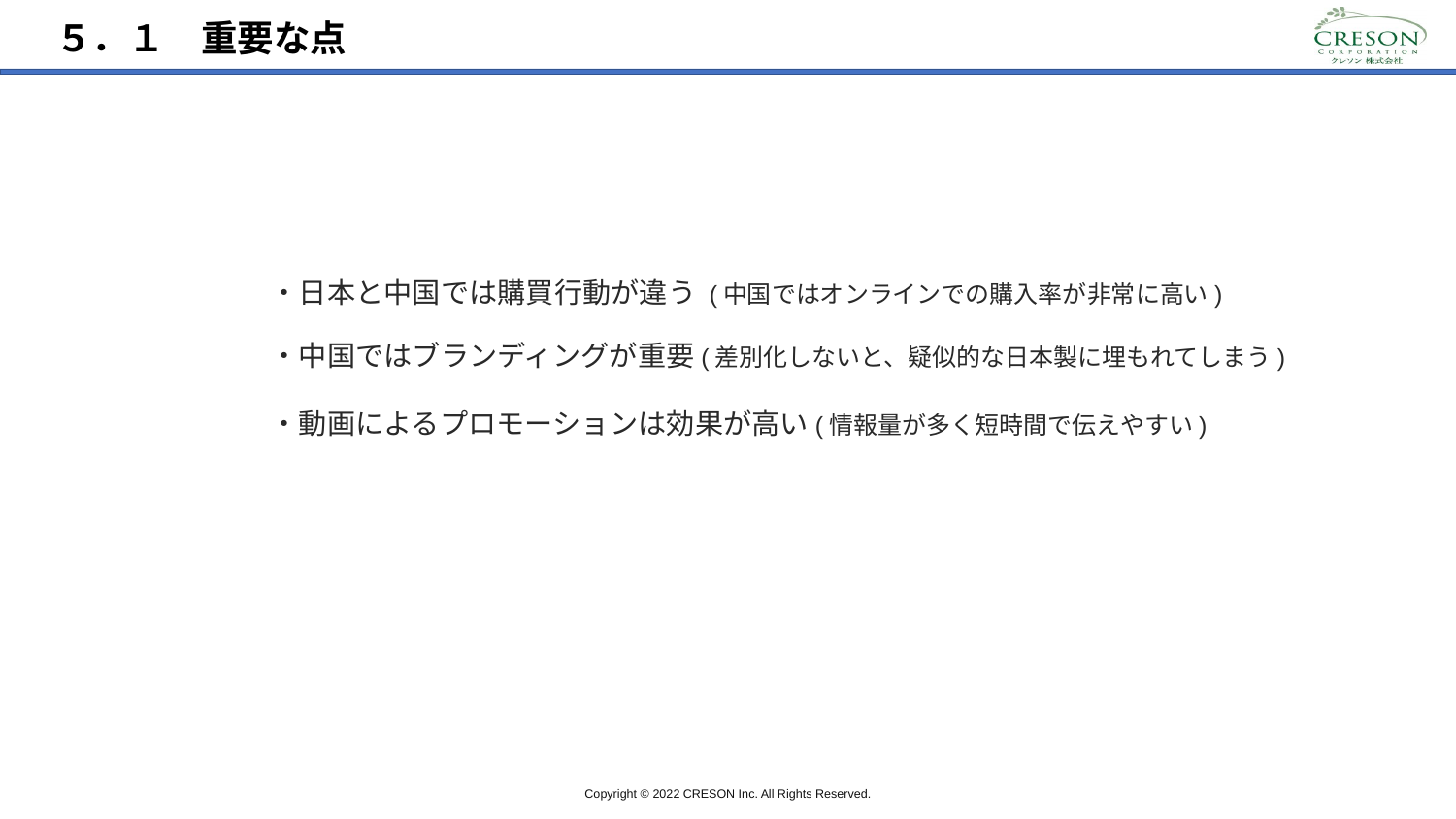

５．１　重要な点
・日本と中国では購買行動が違う (中国ではオンラインでの購入率が非常に高い)

・中国ではブランディングが重要(差別化しないと、疑似的な日本製に埋もれてしまう)

・動画によるプロモーションは効果が高い(情報量が多く短時間で伝えやすい)